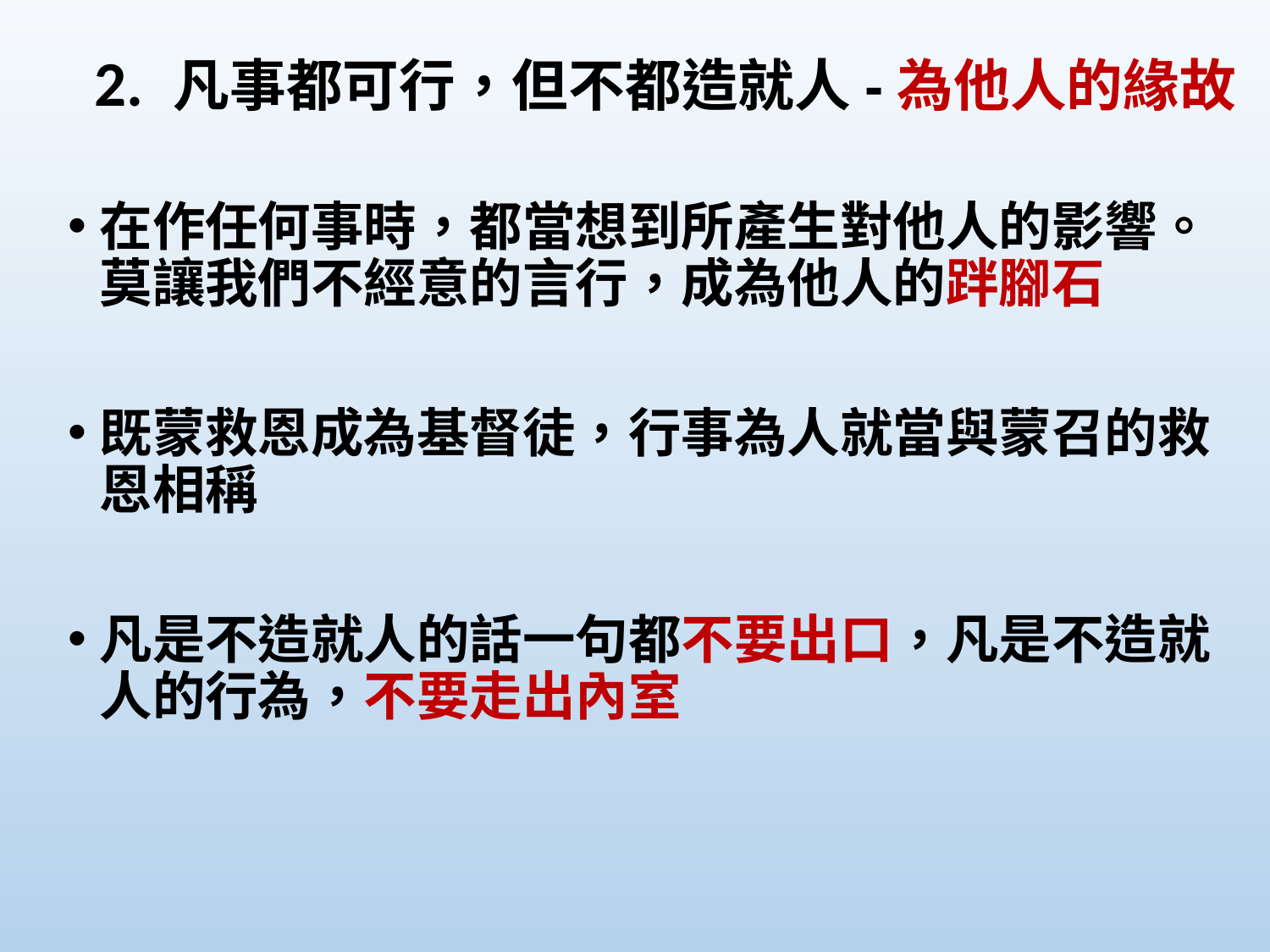

# 2. 凡事都可行，但不都造就人-為他人的緣故
在作任何事時，都當想到所產生對他人的影響。莫讓我們不經意的言行，成為他人的跘腳石

既蒙救恩成為基督徒，行事為人就當與蒙召的救恩相稱

凡是不造就人的話一句都不要出口，凡是不造就人的行為，不要走出內室